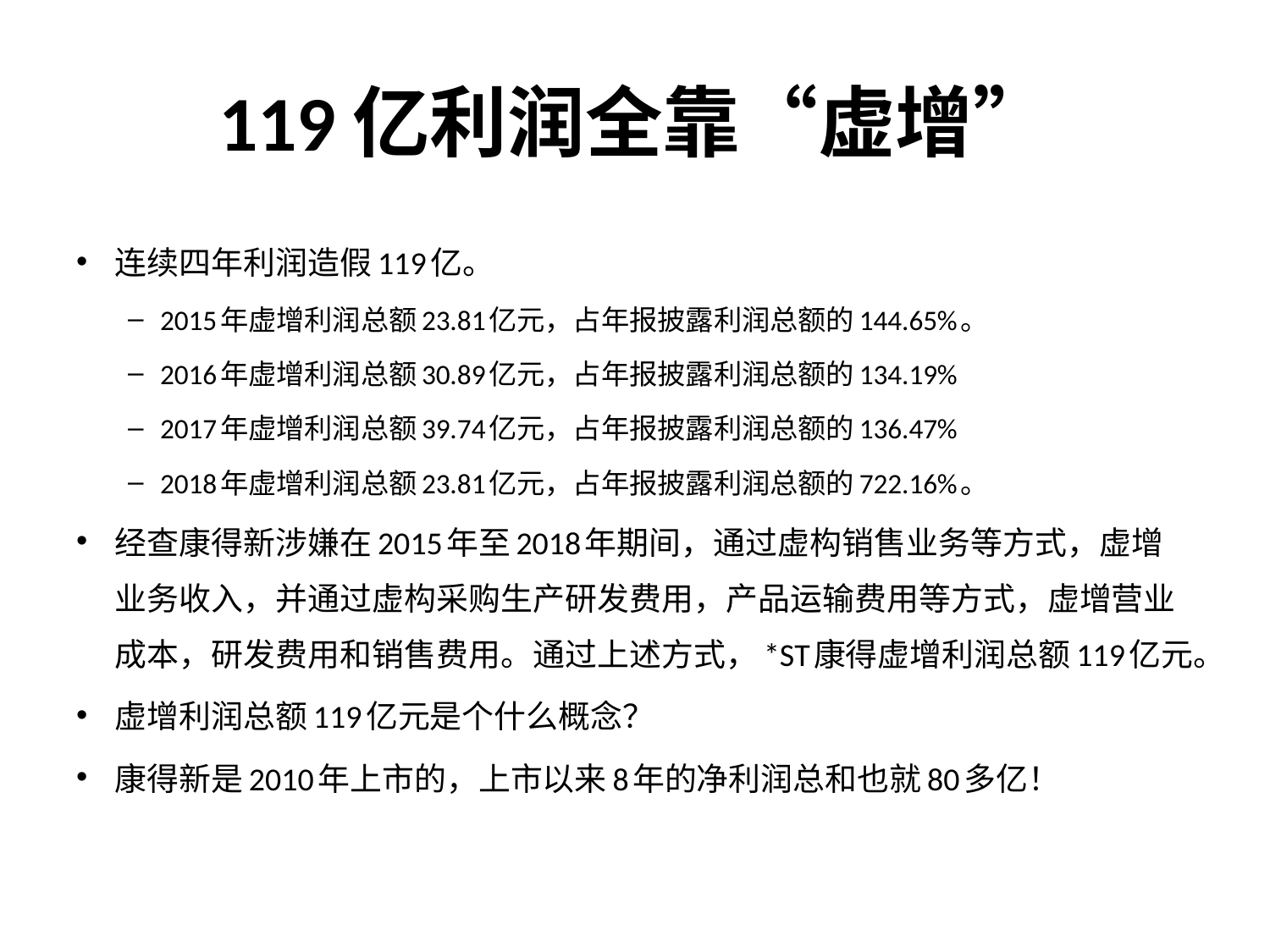

# 119亿利润全靠“虚增”
连续四年利润造假119亿。
2015年虚增利润总额23.81亿元，占年报披露利润总额的144.65%。
2016年虚增利润总额30.89亿元，占年报披露利润总额的134.19%
2017年虚增利润总额39.74亿元，占年报披露利润总额的136.47%
2018年虚增利润总额23.81亿元，占年报披露利润总额的722.16%。
经查康得新涉嫌在2015年至2018年期间，通过虚构销售业务等方式，虚增业务收入，并通过虚构采购生产研发费用，产品运输费用等方式，虚增营业成本，研发费用和销售费用。通过上述方式，*ST康得虚增利润总额119亿元。
虚增利润总额119亿元是个什么概念？
康得新是2010年上市的，上市以来8年的净利润总和也就80多亿！